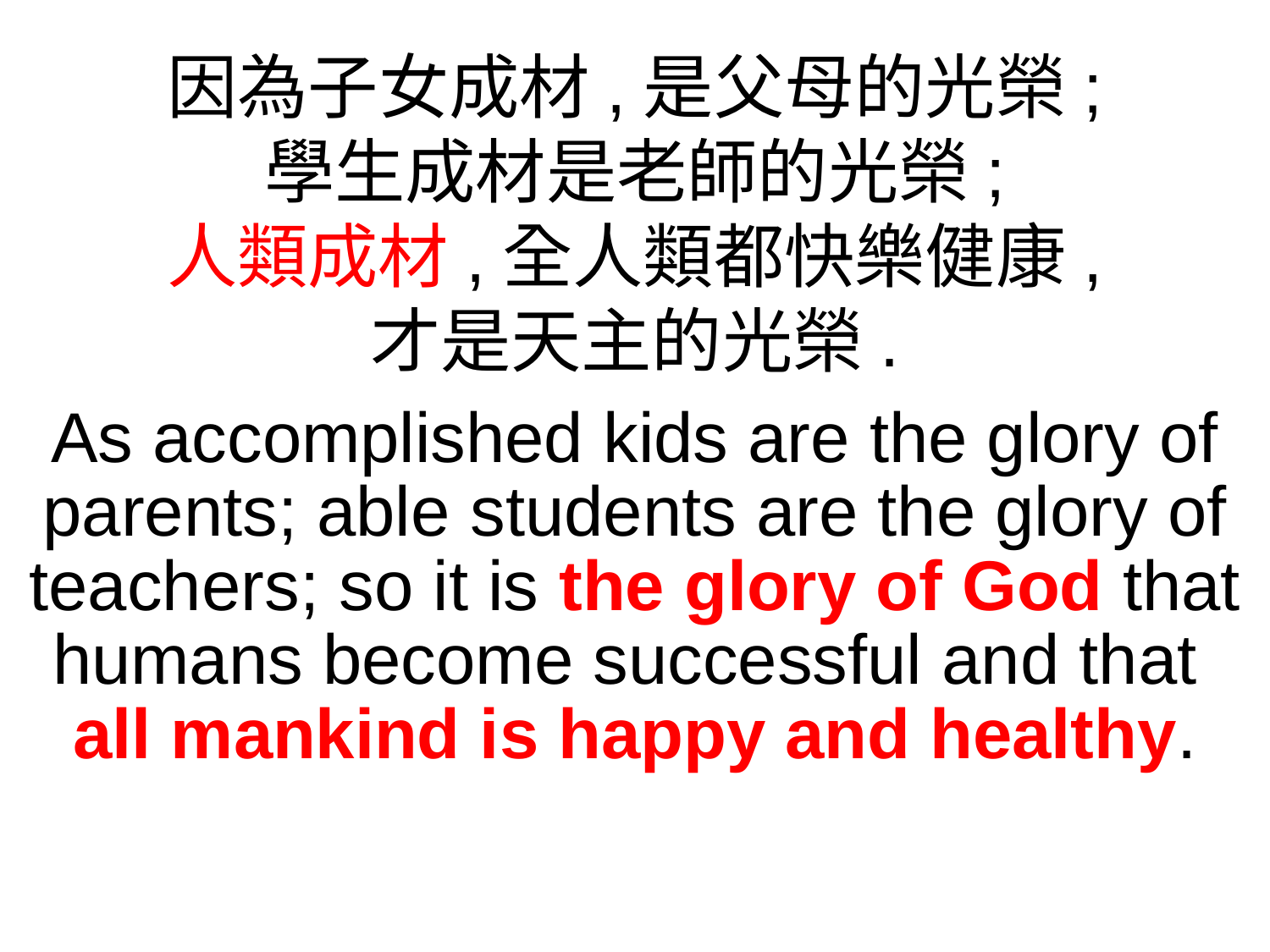

因為子女成材,是父母的光榮;
學生成材是老師的光榮;
人類成材,全人類都快樂健康,
才是天主的光榮.
As accomplished kids are the glory of parents; able students are the glory of teachers; so it is the glory of God that humans become successful and that
all mankind is happy and healthy.